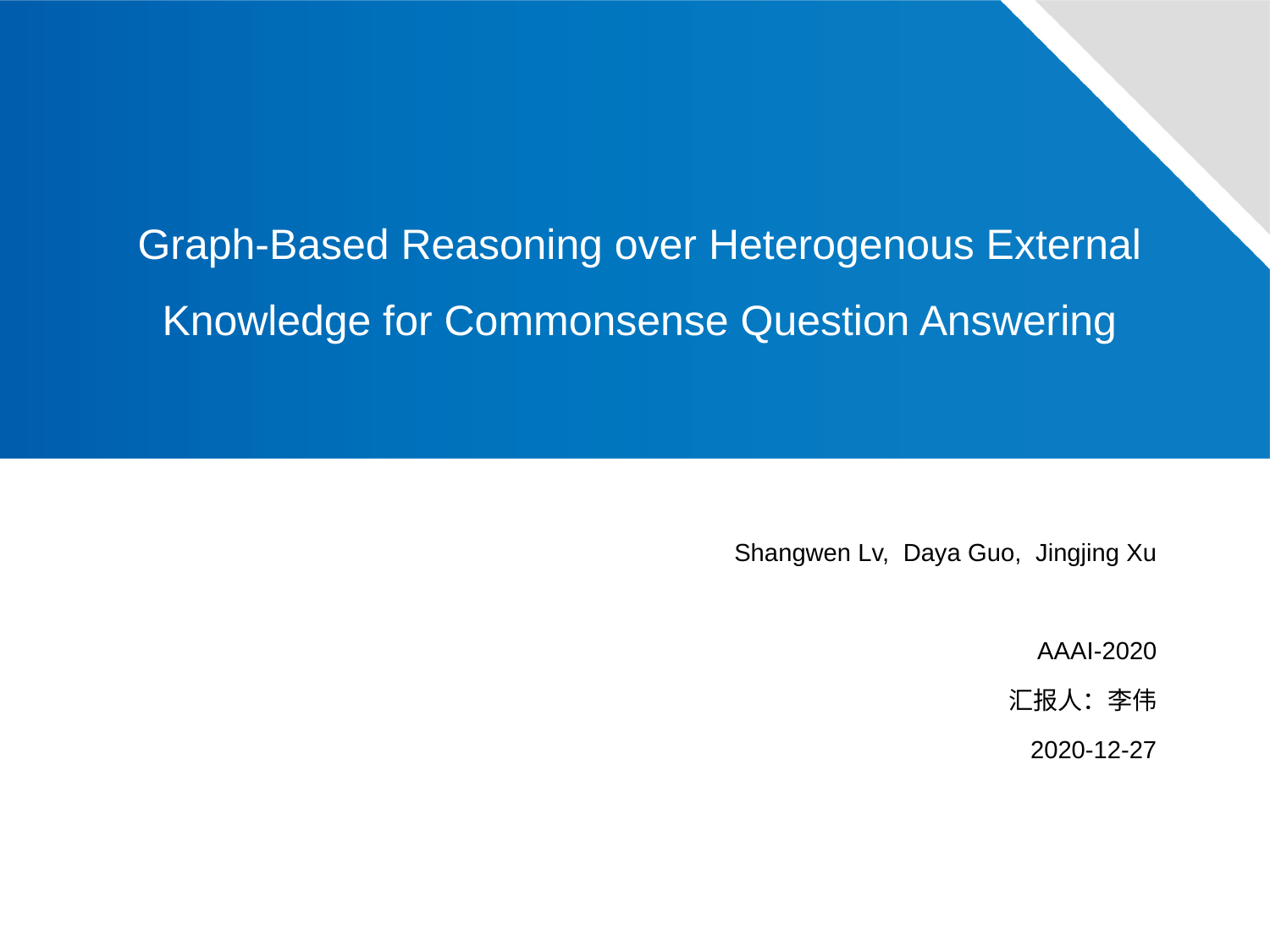

# Graph-Based Reasoning over Heterogenous External Knowledge for Commonsense Question Answering
Shangwen Lv,  Daya Guo,  Jingjing Xu

AAAI-2020
汇报人：李伟
2020-12-27